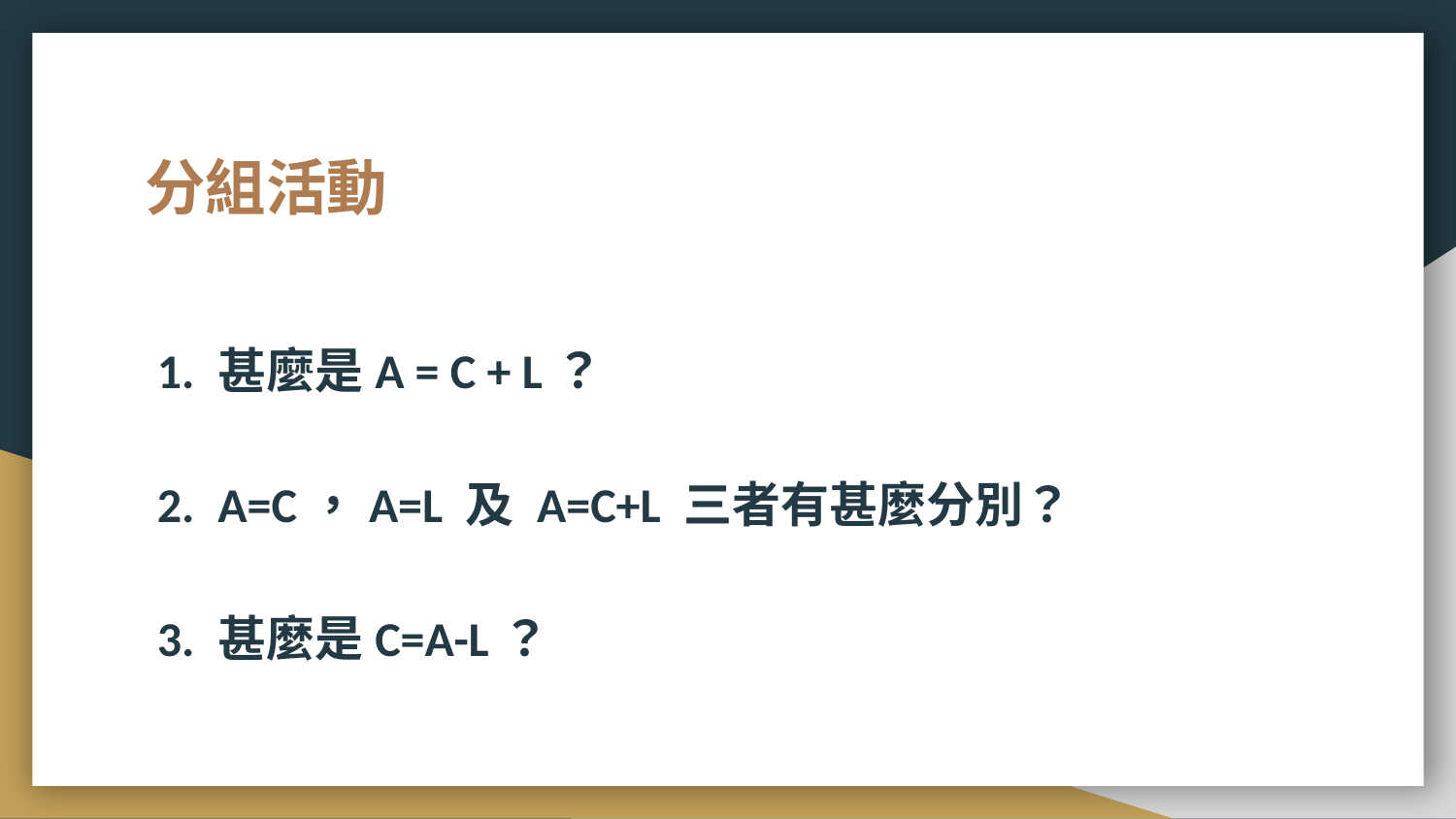

# 分組活動
甚麼是A = C + L？

A=C，A=L 及 A=C+L 三者有甚麼分別？

甚麼是C=A-L？